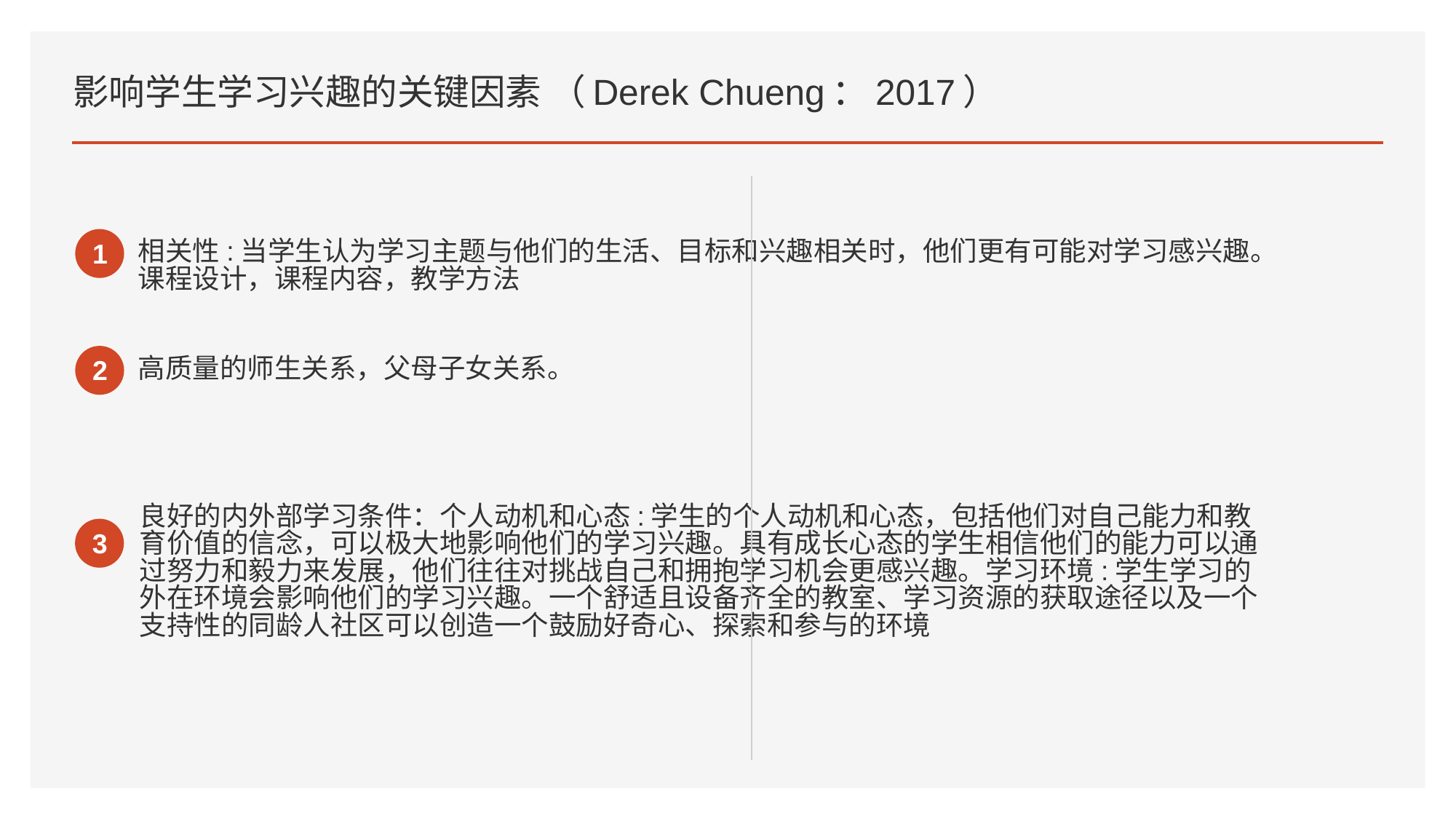

# 影响学生学习兴趣的关键因素 （Derek Chueng：2017）

1
相关性:当学生认为学习主题与他们的生活、目标和兴趣相关时，他们更有可能对学习感兴趣。课程设计，课程内容，教学方法

2
高质量的师生关系，父母子女关系。
良好的内外部学习条件：个人动机和心态:学生的个人动机和心态，包括他们对自己能力和教育价值的信念，可以极大地影响他们的学习兴趣。具有成长心态的学生相信他们的能力可以通过努力和毅力来发展，他们往往对挑战自己和拥抱学习机会更感兴趣。学习环境:学生学习的外在环境会影响他们的学习兴趣。一个舒适且设备齐全的教室、学习资源的获取途径以及一个支持性的同龄人社区可以创造一个鼓励好奇心、探索和参与的环境

3